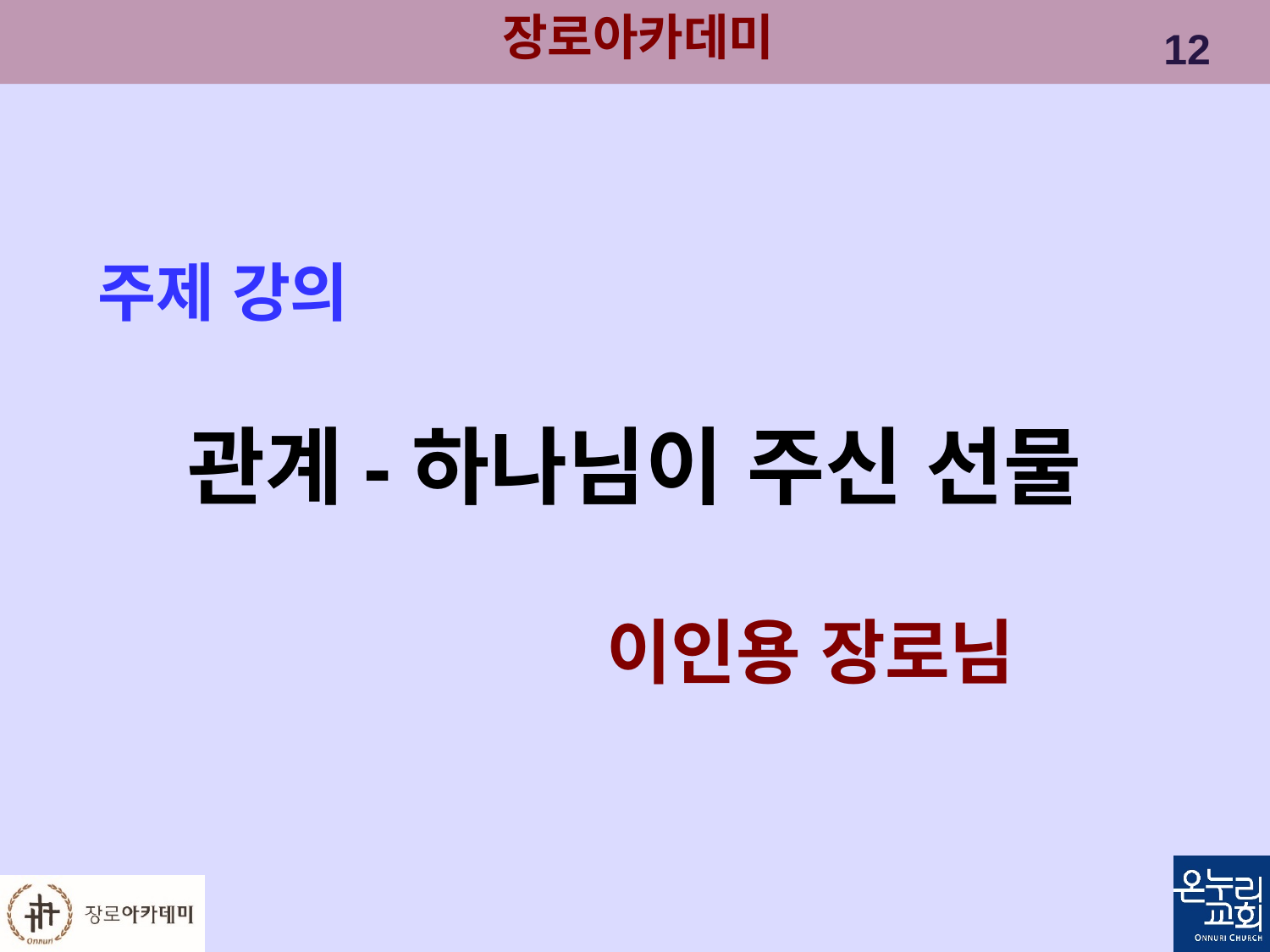

주제 강의

관계-하나님이 주신 선물

                 이인용 장로님